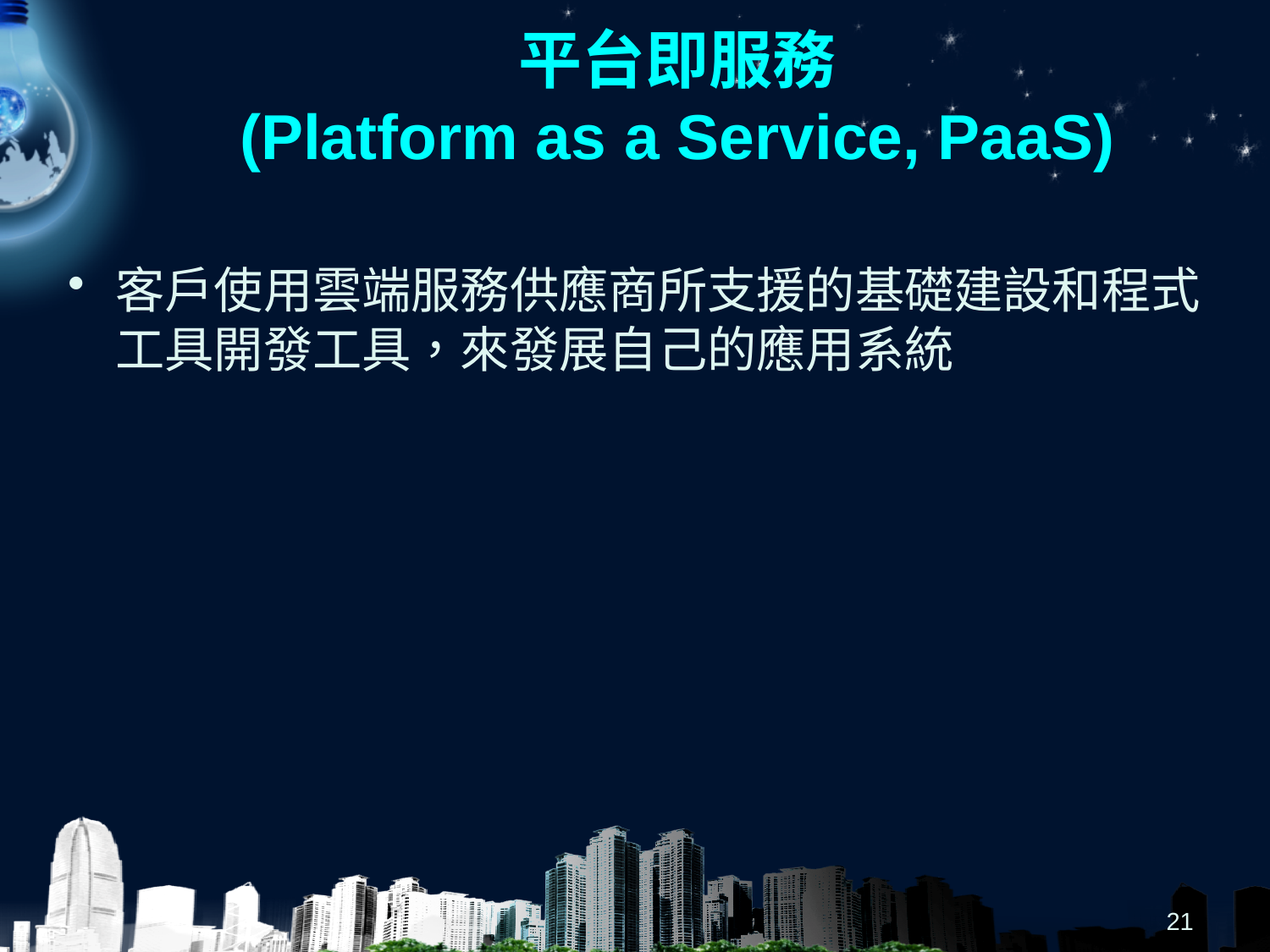

# 平台即服務 (Platform as a Service, PaaS)

客戶使用雲端服務供應商所支援的基礎建設和程式工具開發工具，來發展自己的應用系統
21